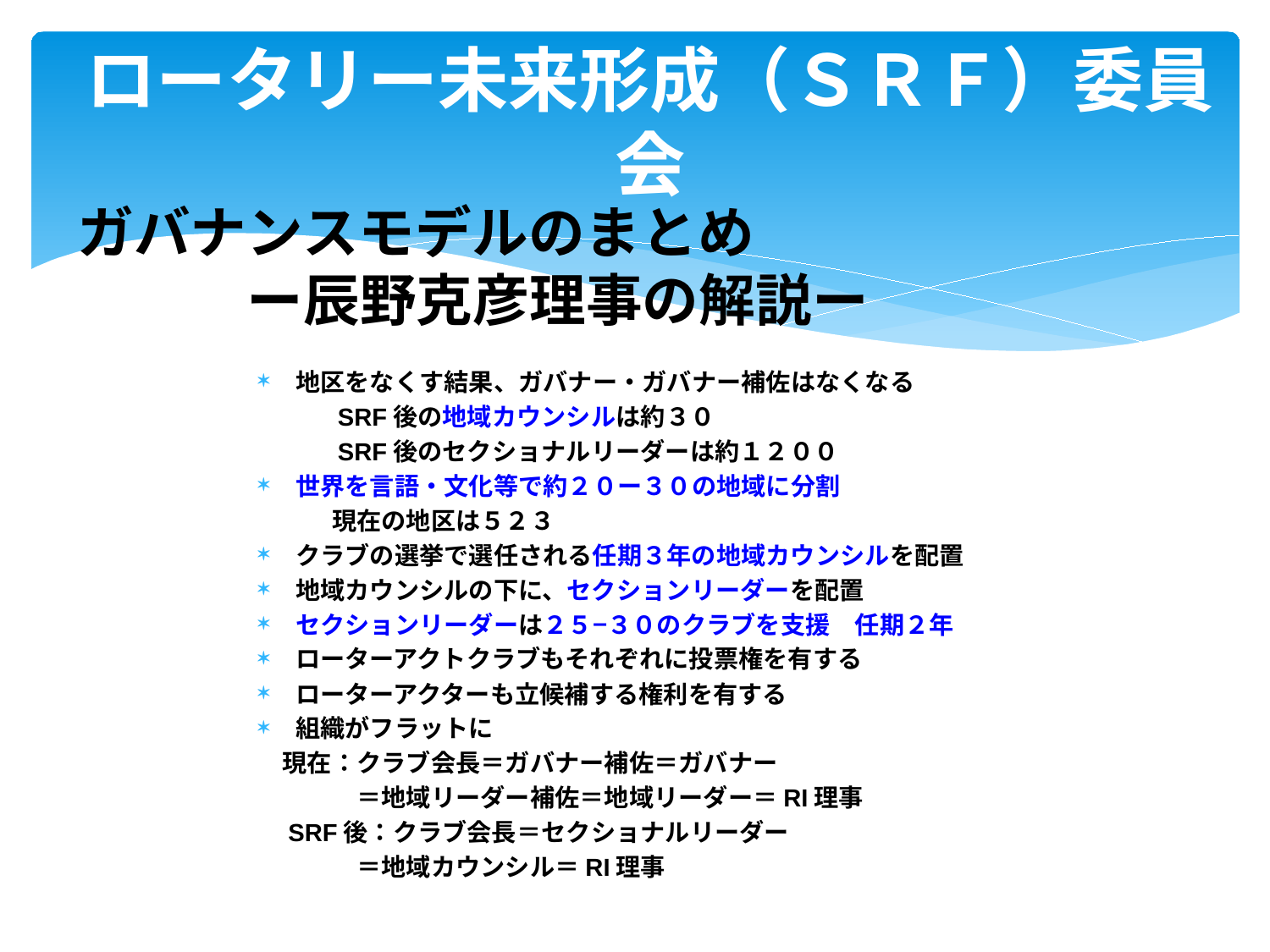

# ロータリー未来形成（ＳＲＦ）委員会
ガバナンスモデルのまとめ
　　　ー辰野克彦理事の解説ー
地区をなくす結果、ガバナー・ガバナー補佐はなくなる
　　　SRF後の地域カウンシルは約３０
　　　SRF後のセクショナルリーダーは約１２００
世界を言語・文化等で約２０ー３０の地域に分割
　　　現在の地区は５２３
クラブの選挙で選任される任期３年の地域カウンシルを配置
地域カウンシルの下に、セクションリーダーを配置
セクションリーダーは２５−３０のクラブを支援　任期２年
ローターアクトクラブもそれぞれに投票権を有する
ローターアクターも立候補する権利を有する
組織がフラットに
　現在：クラブ会長＝ガバナー補佐＝ガバナー
　　　　＝地域リーダー補佐＝地域リーダー＝RI理事
　SRF後：クラブ会長＝セクショナルリーダー
　　　　＝地域カウンシル＝RI理事